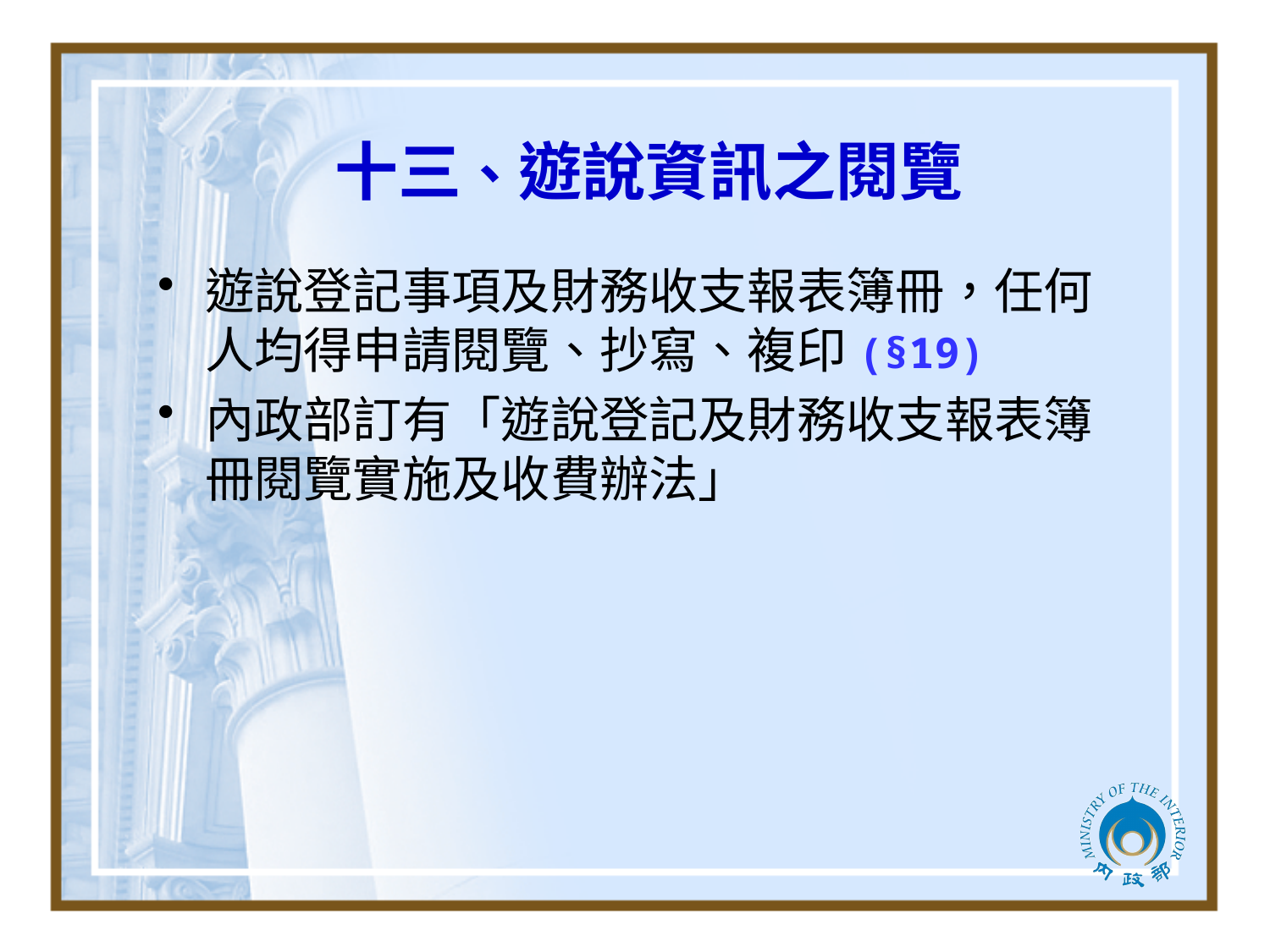

# 十三、遊說資訊之閱覽
遊說登記事項及財務收支報表簿冊，任何人均得申請閱覽、抄寫、複印(§19)
內政部訂有「遊說登記及財務收支報表簿冊閱覽實施及收費辦法」